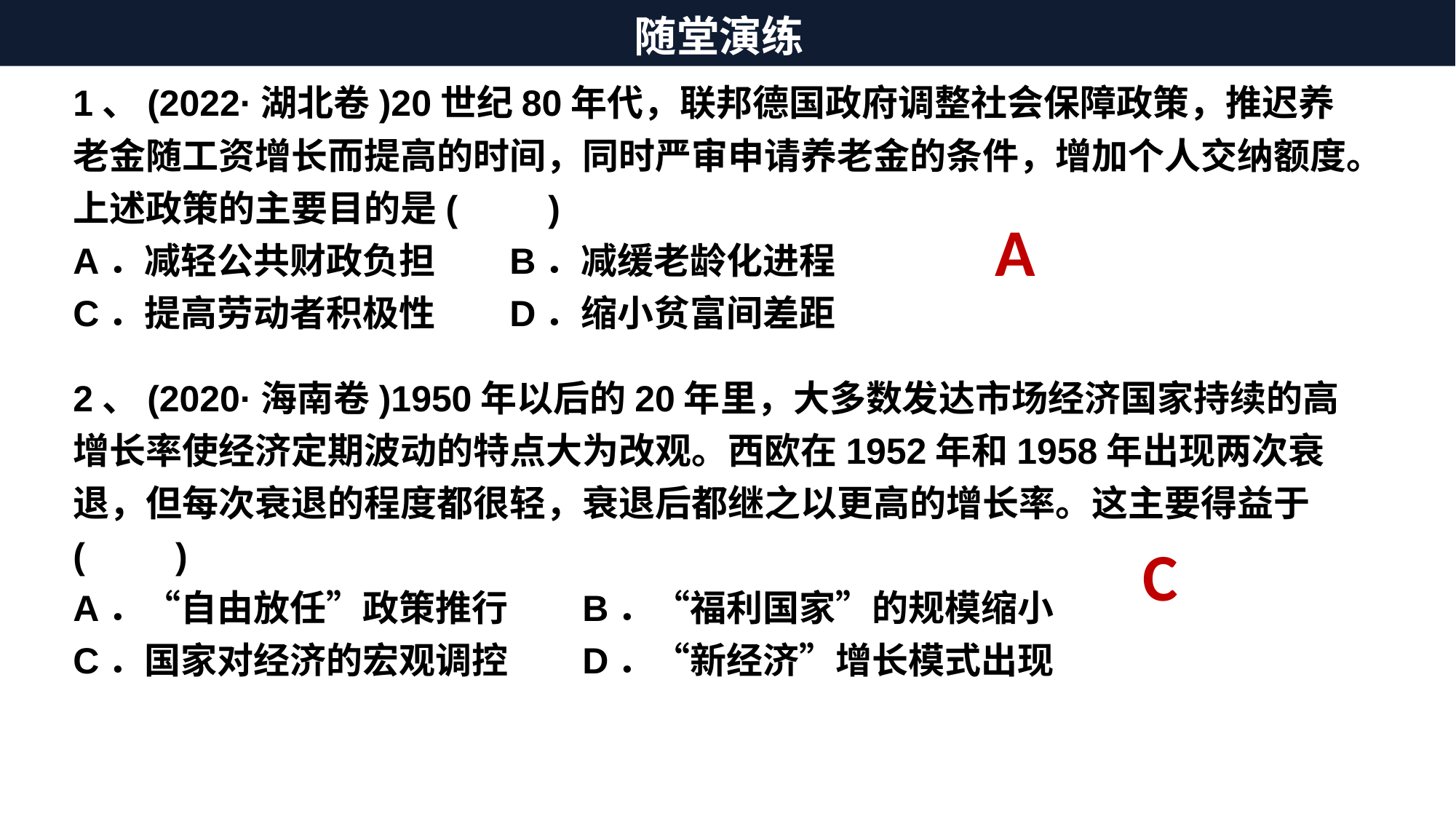

随堂演练
1、(2022·湖北卷)20世纪80年代，联邦德国政府调整社会保障政策，推迟养老金随工资增长而提高的时间，同时严审申请养老金的条件，增加个人交纳额度。上述政策的主要目的是(　　)
A．减轻公共财政负担        B．减缓老龄化进程
C．提高劳动者积极性        D．缩小贫富间差距
A
2、(2020·海南卷)1950年以后的20年里，大多数发达市场经济国家持续的高增长率使经济定期波动的特点大为改观。西欧在1952年和1958年出现两次衰退，但每次衰退的程度都很轻，衰退后都继之以更高的增长率。这主要得益于(　　)
A．“自由放任”政策推行        B．“福利国家”的规模缩小
C．国家对经济的宏观调控        D．“新经济”增长模式出现
C